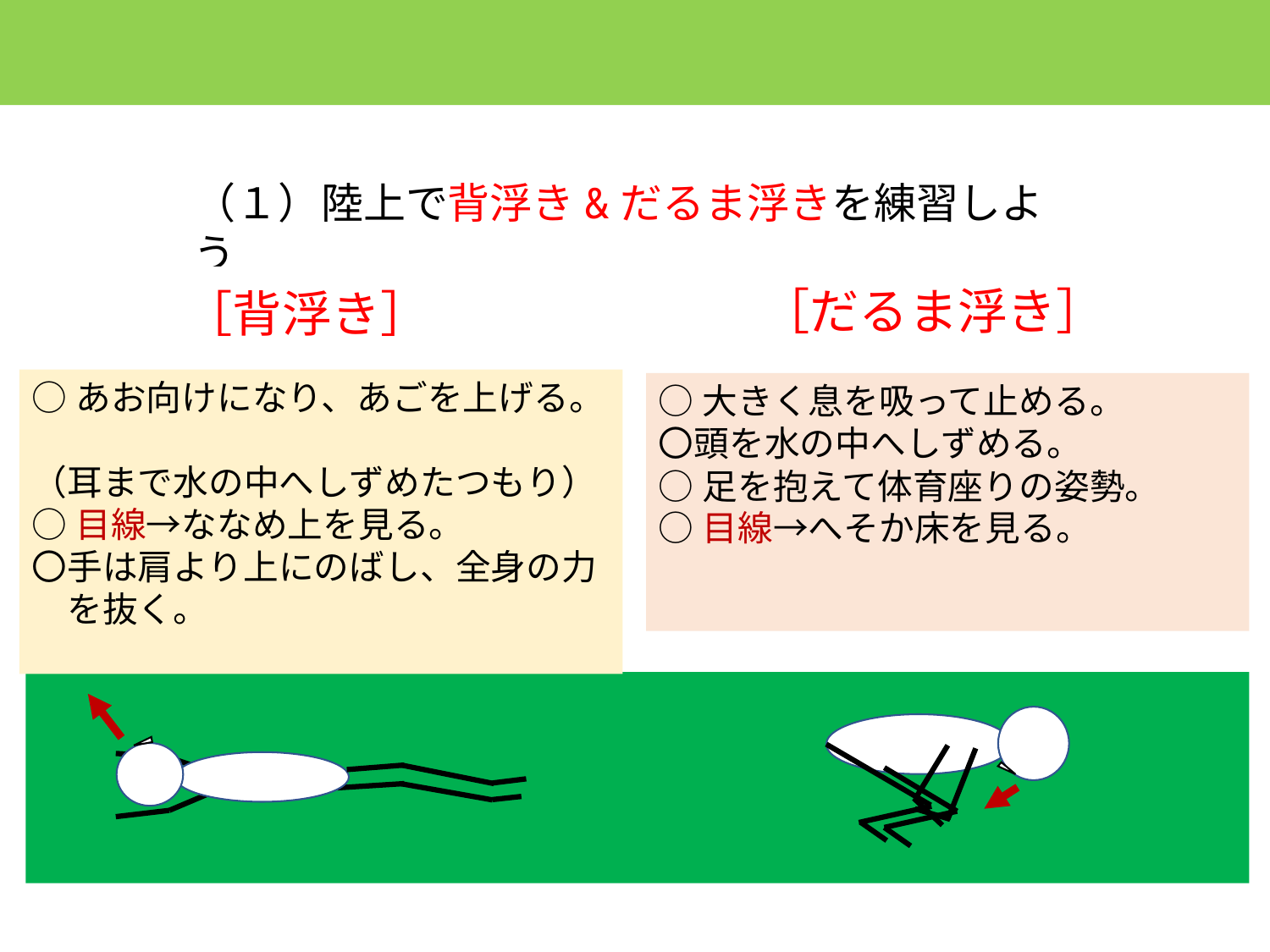

（１）陸上で背浮き&だるま浮きを練習しよう
［だるま浮き］
［背浮き］
○あお向けになり、あごを上げる。
（耳まで水の中へしずめたつもり）
○目線→ななめ上を見る。
〇手は肩より上にのばし、全身の力
　を抜く。

○大きく息を吸って止める。
〇頭を水の中へしずめる。
○足を抱えて体育座りの姿勢。
○目線→へそか床を見る。